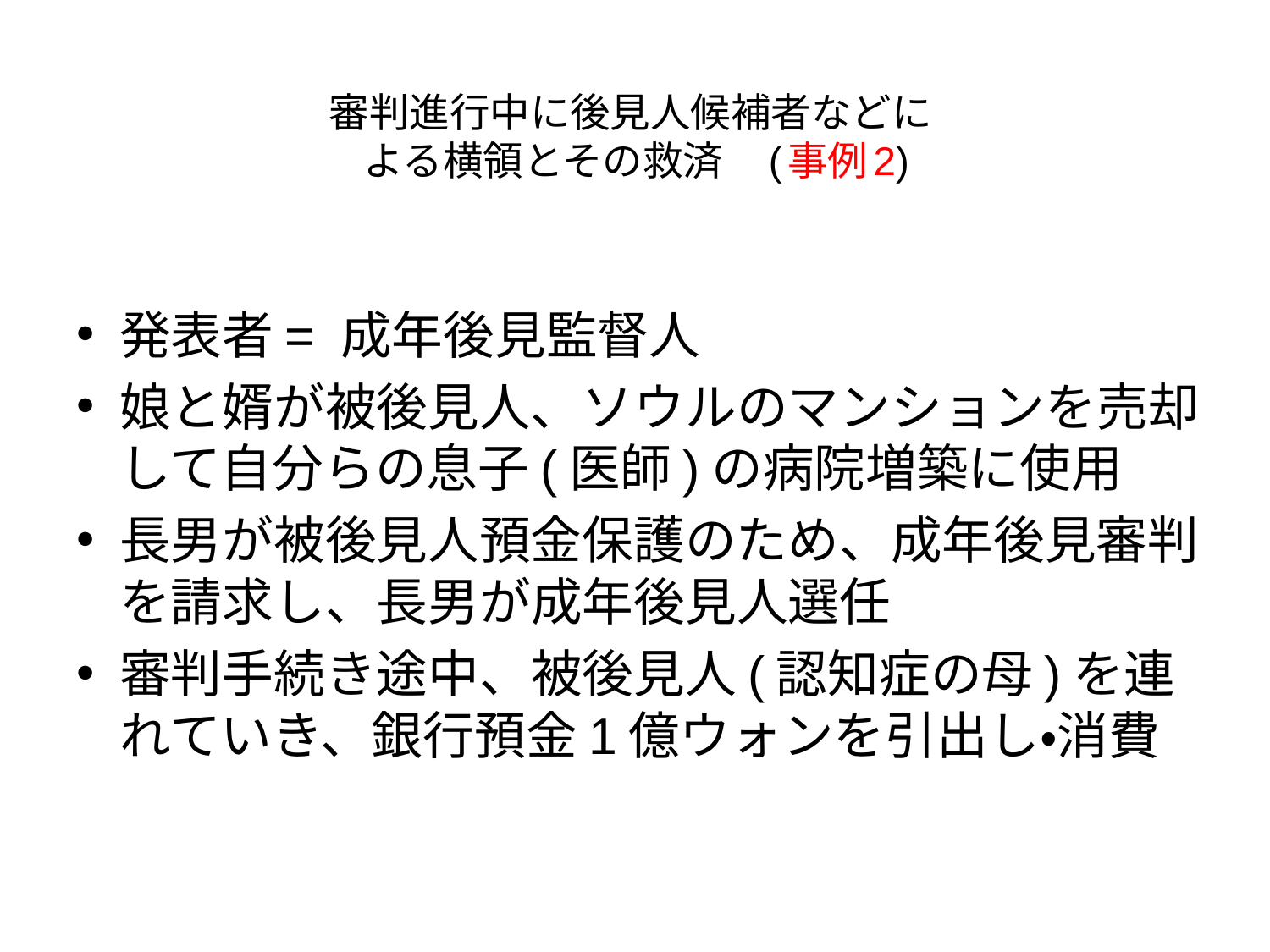

# 審判進行中に後見人候補者などに よる横領とその救済　(事例2)
発表者= 成年後見監督人
娘と婿が被後見人、ソウルのマンションを売却して自分らの息子(医師)の病院増築に使用
長男が被後見人預金保護のため、成年後見審判を請求し、長男が成年後見人選任
審判手続き途中、被後見人(認知症の母)を連れていき、銀行預金1億ウォンを引出し・消費